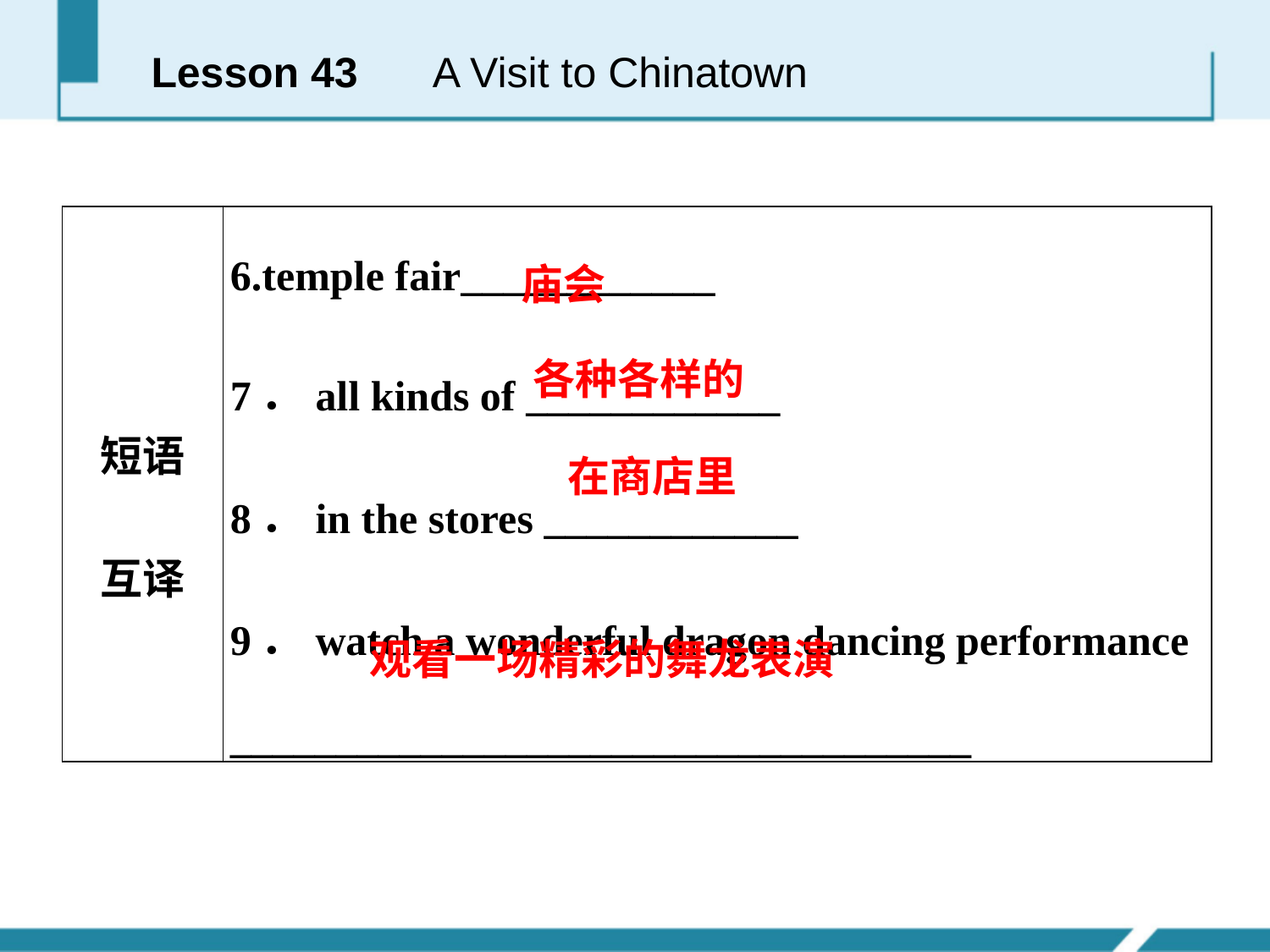

Lesson 43 　A Visit to Chinatown
| 短语 互译 | 6.temple fair\_\_\_\_\_\_\_\_\_\_\_\_ 7．all kinds of \_\_\_\_\_\_\_\_\_\_\_\_ 8．in the stores \_\_\_\_\_\_\_\_\_\_\_\_ 9．watch a wonderful dragon dancing performance \_\_\_\_\_\_\_\_\_\_\_\_\_\_\_\_\_\_\_\_\_\_\_\_\_\_\_\_\_\_\_\_\_\_\_ |
| --- | --- |
庙会
各种各样的
在商店里
观看一场精彩的舞龙表演